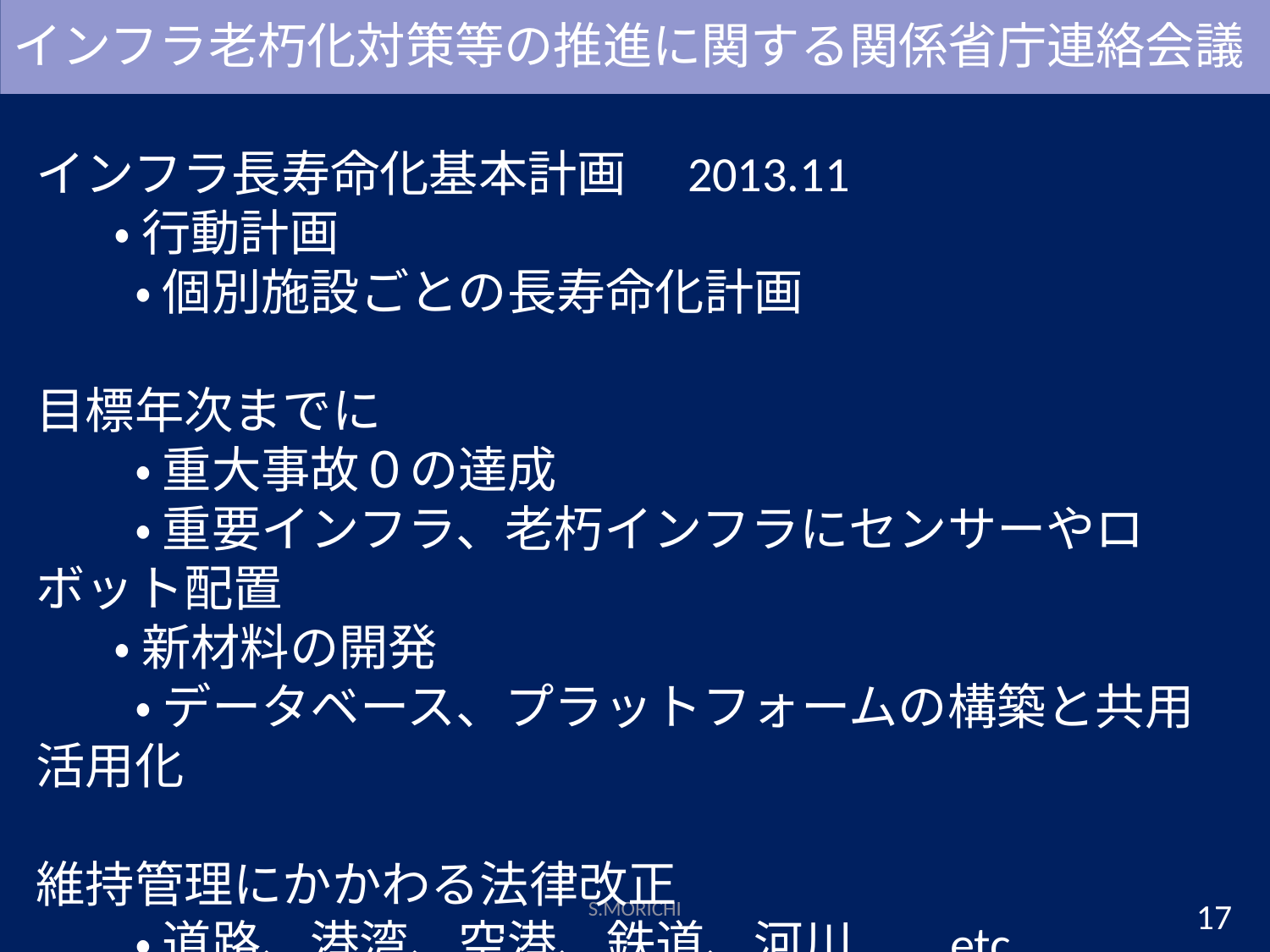

インフラ老朽化対策等の推進に関する関係省庁連絡会議
インフラ長寿命化基本計画　2013.11
      ・ 行動計画
　　・ 個別施設ごとの長寿命化計画
目標年次までに
　　・ 重大事故０の達成
　　・ 重要インフラ、老朽インフラにセンサーやロボット配置
      ・ 新材料の開発
　　・ データベース、プラットフォームの構築と共用活用化
維持管理にかかわる法律改正
　　・ 道路、港湾、空港、鉄道、河川,　etc.
S.MORICHI
17
17